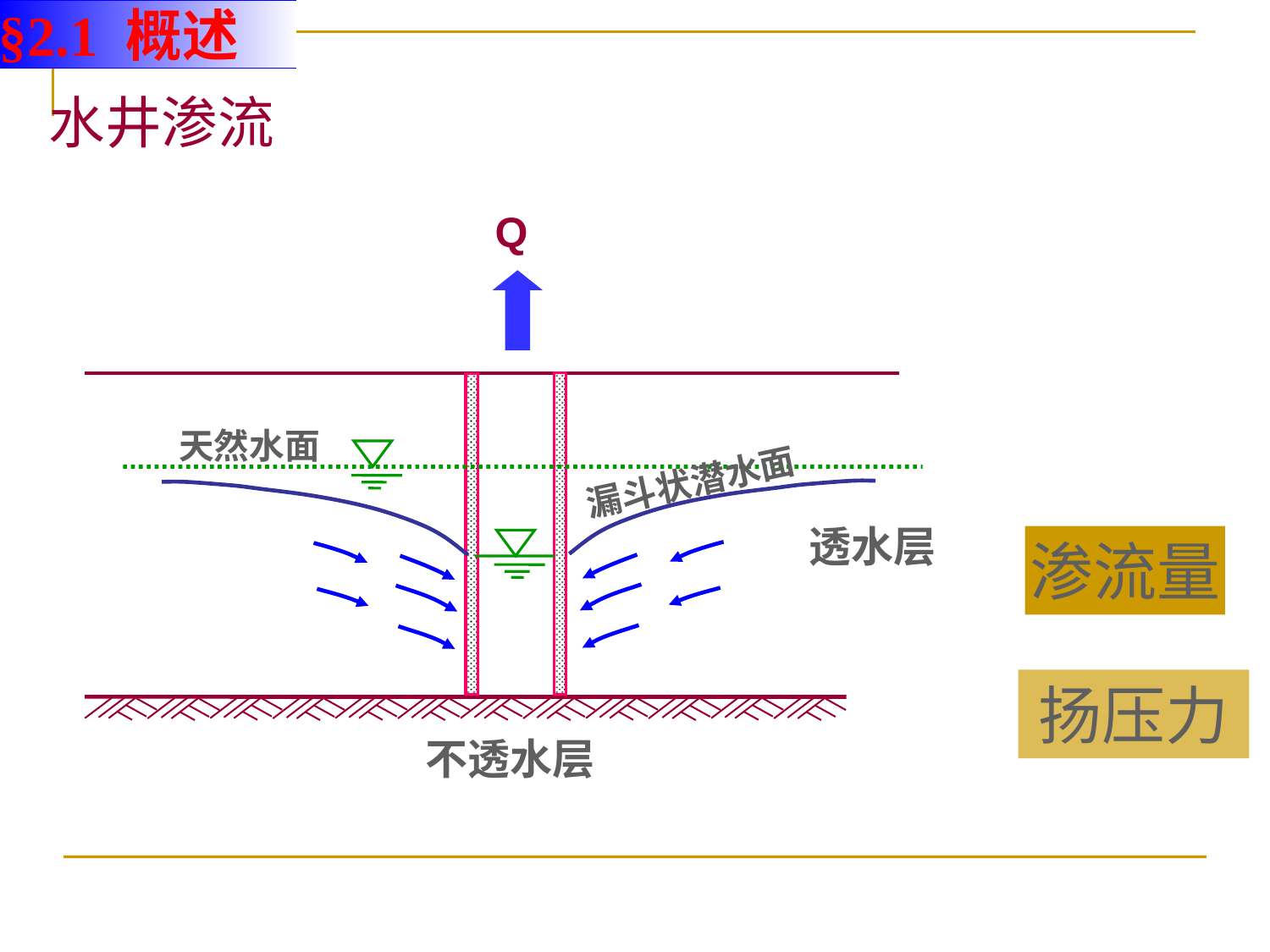

§2.1 概述
水井渗流
Q

天然水面

漏斗状潜水面

透水层
渗流量

扬压力

不透水层